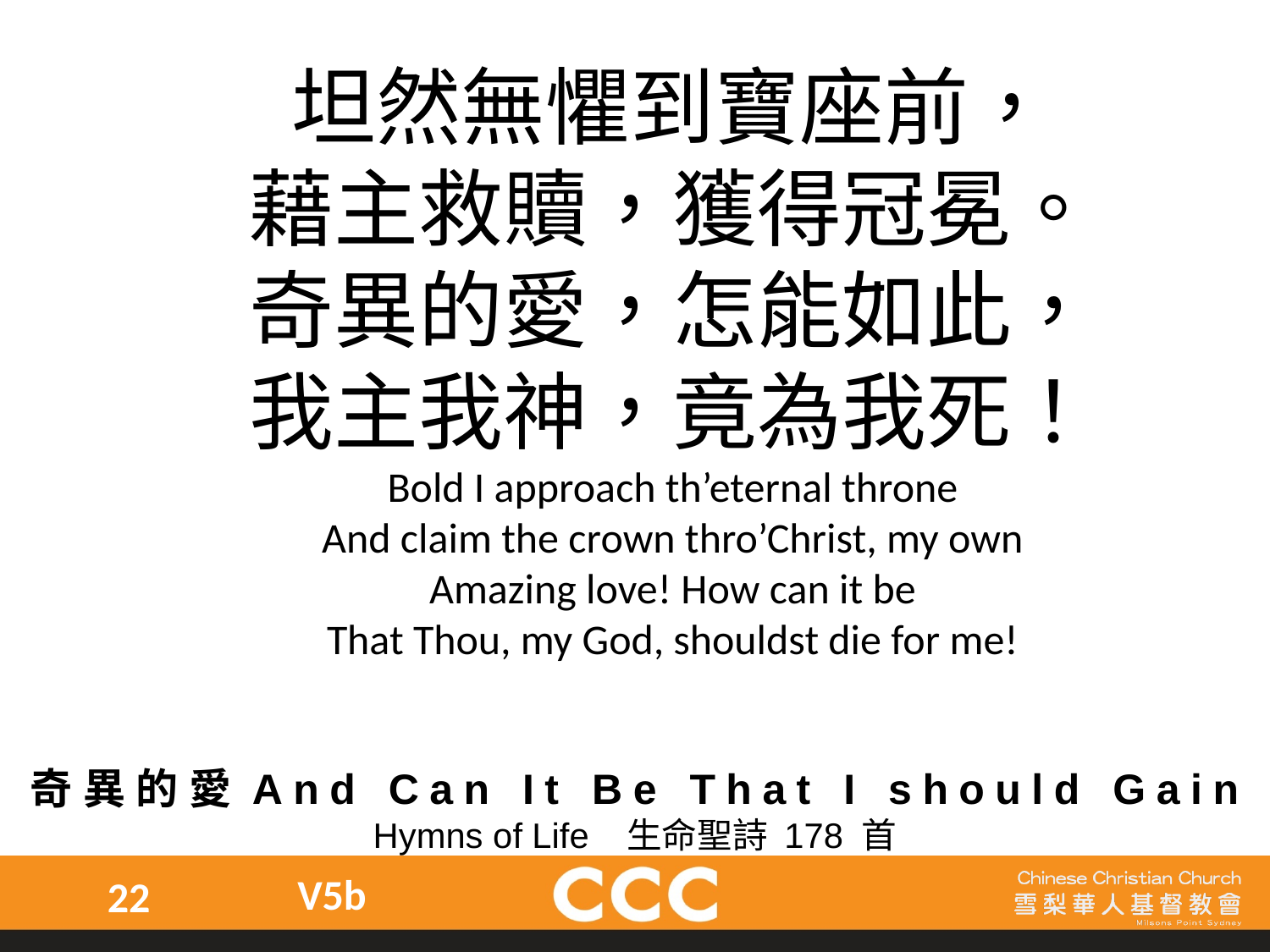

坦然無懼到寶座前，
藉主救贖，獲得冠冕。
奇異的愛，怎能如此，
我主我神，竟為我死！
Bold I approach th’eternal throne
And claim the crown thro’Christ, my own
Amazing love! How can it be
That Thou, my God, shouldst die for me!

奇異的愛And Can It Be That I should Gain
Hymns of Life   生命聖詩 178 首
V5b
22